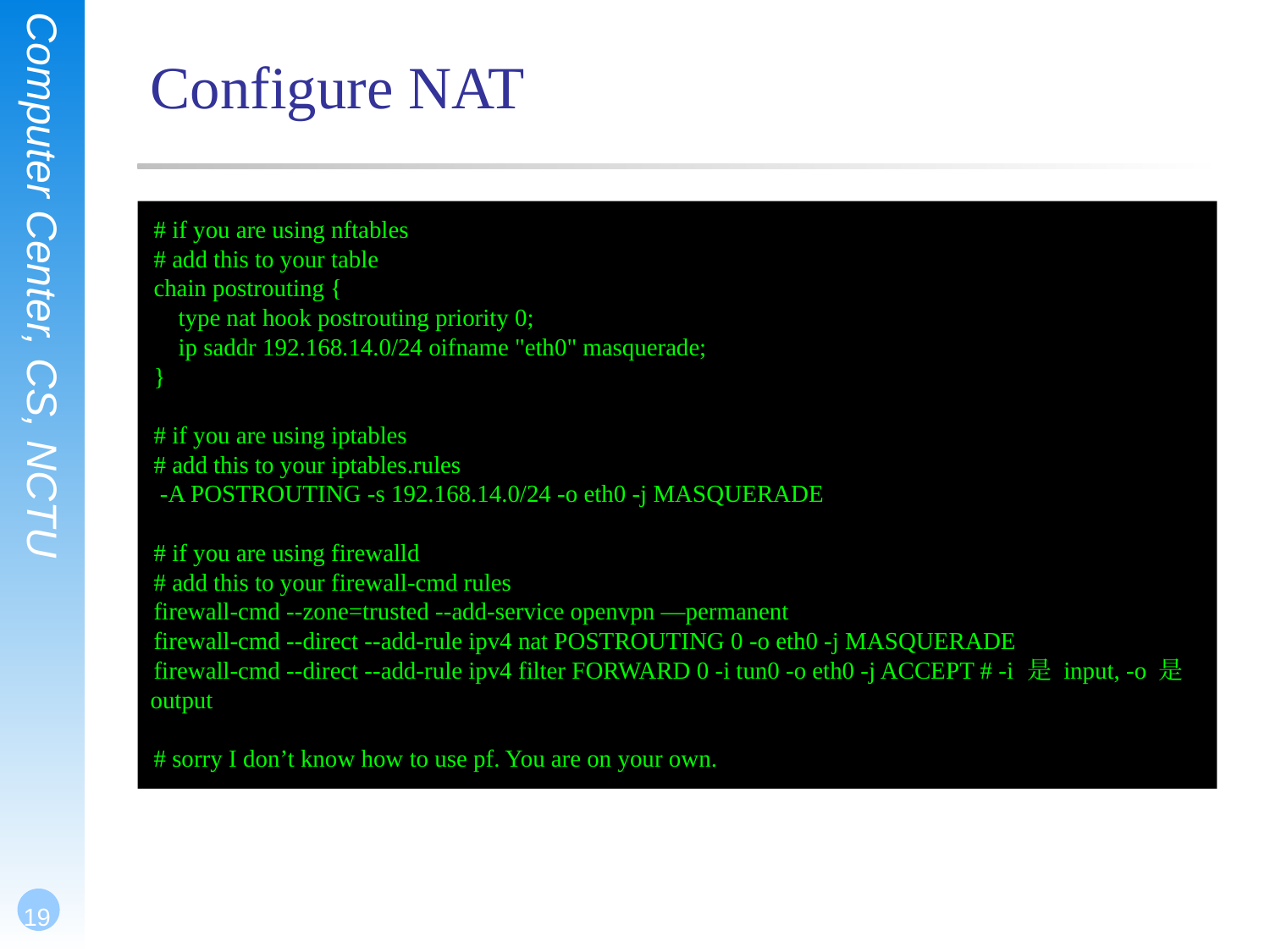

# Configure NAT
# if you are using nftables
# add this to your table
chain postrouting {
    type nat hook postrouting priority 0;
    ip saddr 192.168.14.0/24 oifname "eth0" masquerade;
}

# if you are using iptables
# add this to your iptables.rules
 -A POSTROUTING -s 192.168.14.0/24 -o eth0 -j MASQUERADE

# if you are using firewalld
# add this to your firewall-cmd rules
firewall-cmd --zone=trusted --add-service openvpn —permanent
firewall-cmd --direct --add-rule ipv4 nat POSTROUTING 0 -o eth0 -j MASQUERADE
firewall-cmd --direct --add-rule ipv4 filter FORWARD 0 -i tun0 -o eth0 -j ACCEPT # -i 是 input, -o 是 output

# sorry I don’t know how to use pf. You are on your own.
19